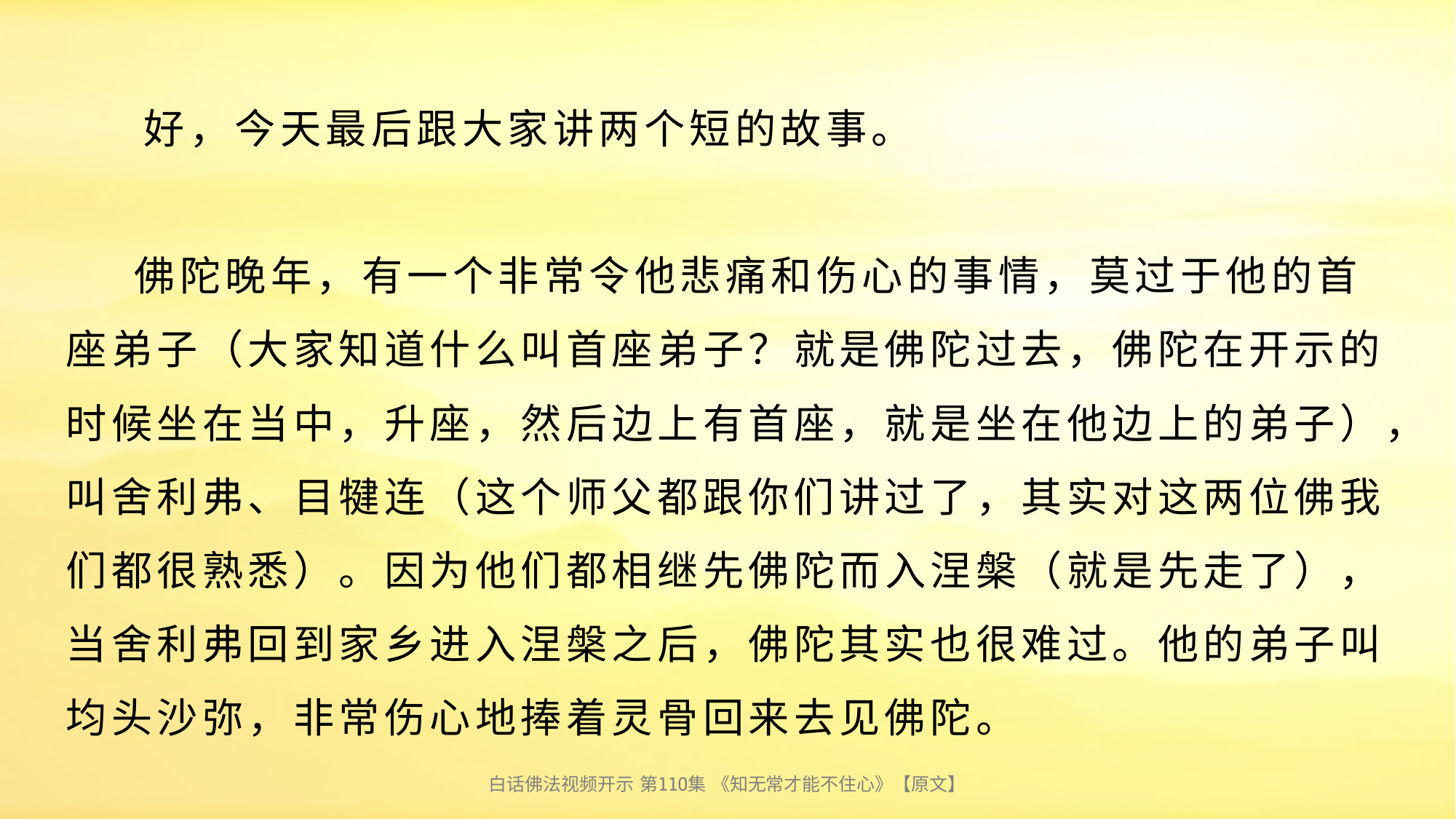

# 好，今天最后跟大家讲两个短的故事。 佛陀晚年，有一个非常令他悲痛和伤心的事情，莫过于他的首座弟子（大家知道什么叫首座弟子？就是佛陀过去，佛陀在开示的时候坐在当中，升座，然后边上有首座，就是坐在他边上的弟子），叫舍利弗、目犍连（这个师父都跟你们讲过了，其实对这两位佛我们都很熟悉）。因为他们都相继先佛陀而入涅槃（就是先走了），当舍利弗回到家乡进入涅槃之后，佛陀其实也很难过。他的弟子叫均头沙弥，非常伤心地捧着灵骨回来去见佛陀。
白话佛法视频开示 第110集 《知无常才能不住心》【原文】